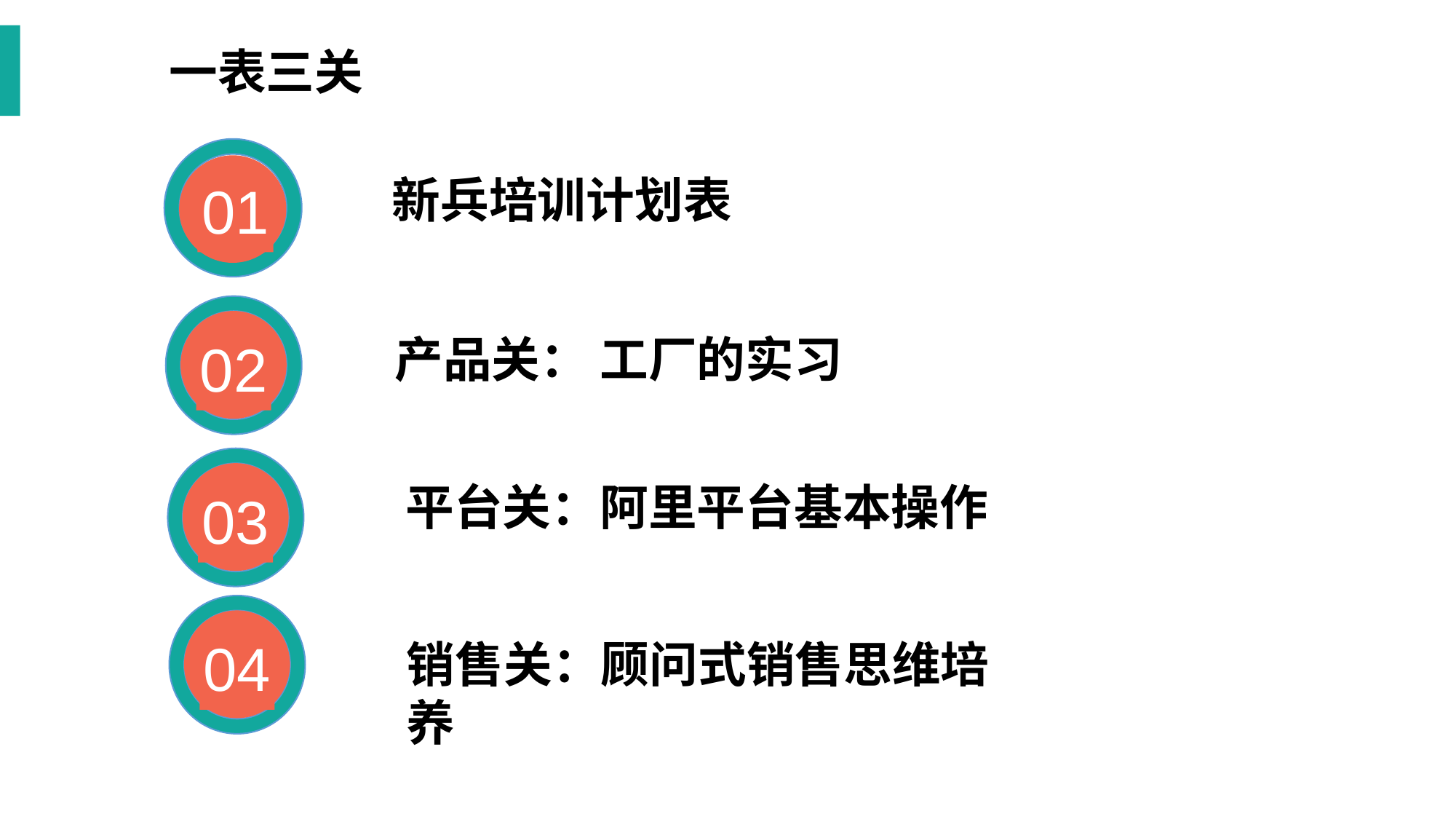

一表三关

01
新兵培训计划表

02
产品关： 工厂的实习

03
平台关：阿里平台基本操作

04
销售关：顾问式销售思维培养